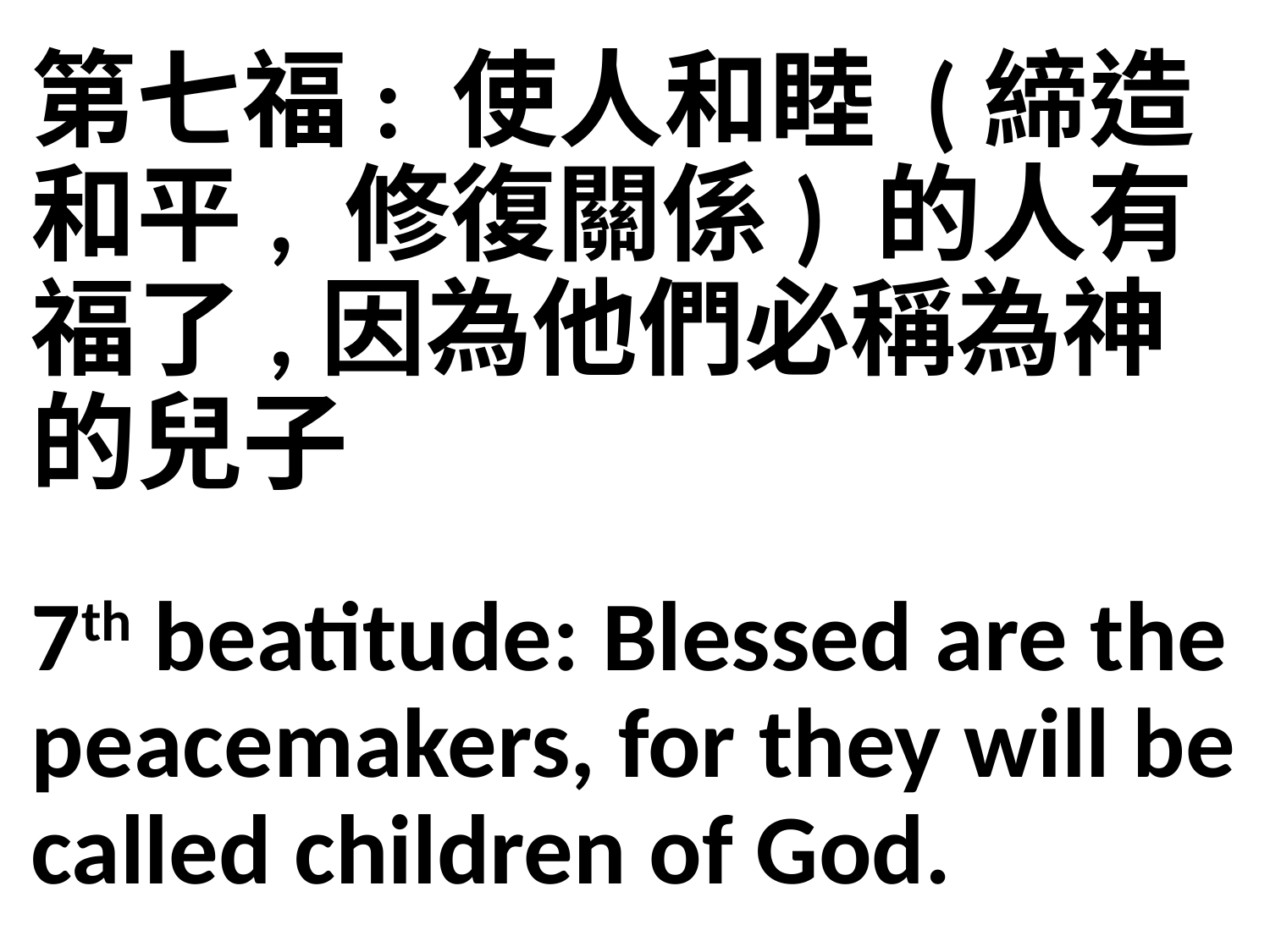

第七福: 使人和睦 (締造和平, 修復關係) 的人有福了,因為他們必稱為神的兒子

7th beatitude: Blessed are the peacemakers, for they will be called children of God.